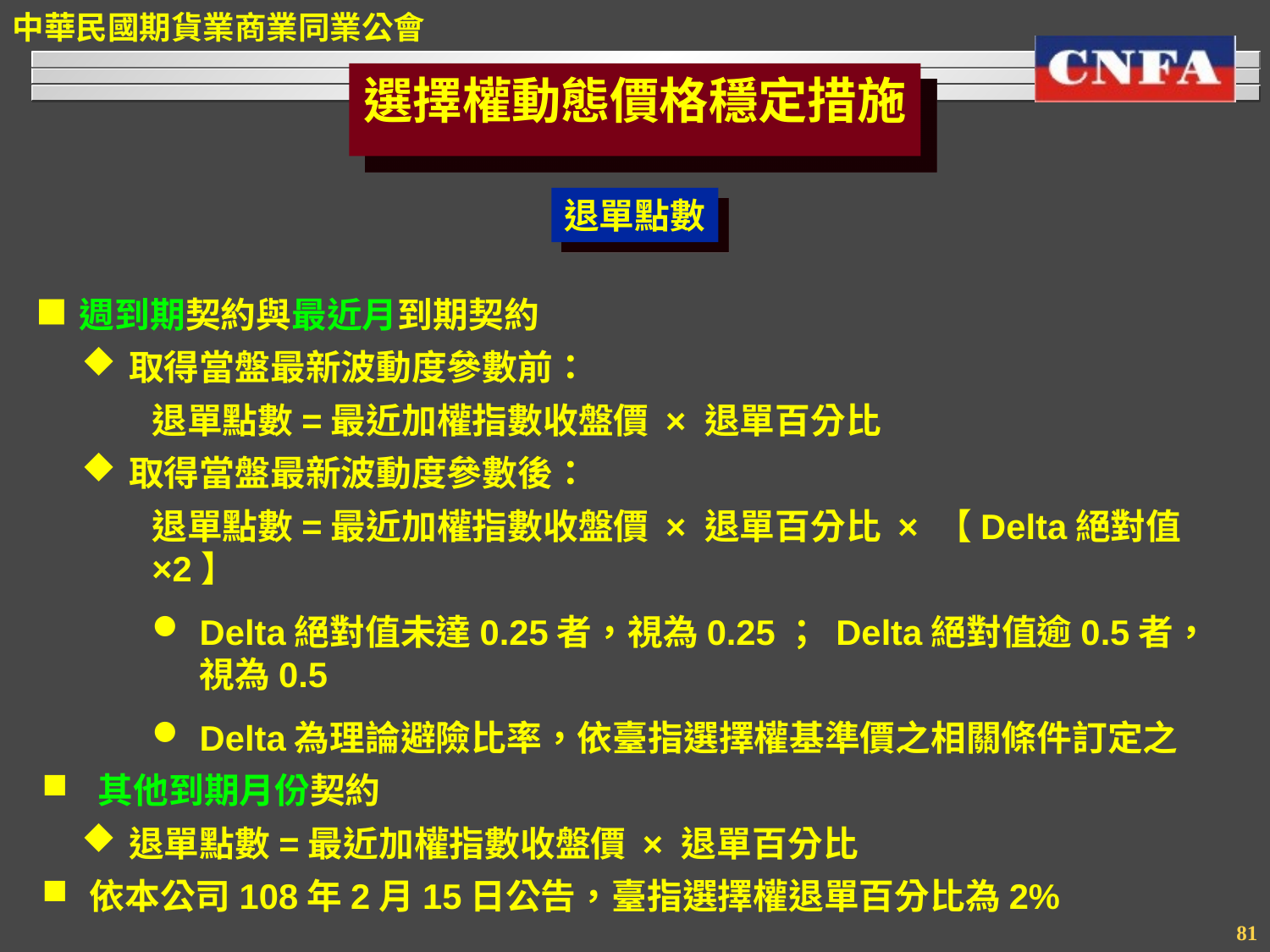

選擇權動態價格穩定措施
退單點數
週到期契約與最近月到期契約
取得當盤最新波動度參數前：
退單點數=最近加權指數收盤價 × 退單百分比
取得當盤最新波動度參數後：
退單點數=最近加權指數收盤價 × 退單百分比 × 【Delta絕對值×2】
Delta絕對值未達0.25者，視為0.25； Delta絕對值逾0.5者，視為0.5
Delta為理論避險比率，依臺指選擇權基準價之相關條件訂定之
 其他到期月份契約
退單點數=最近加權指數收盤價 × 退單百分比
依本公司108年2月15日公告，臺指選擇權退單百分比為2%